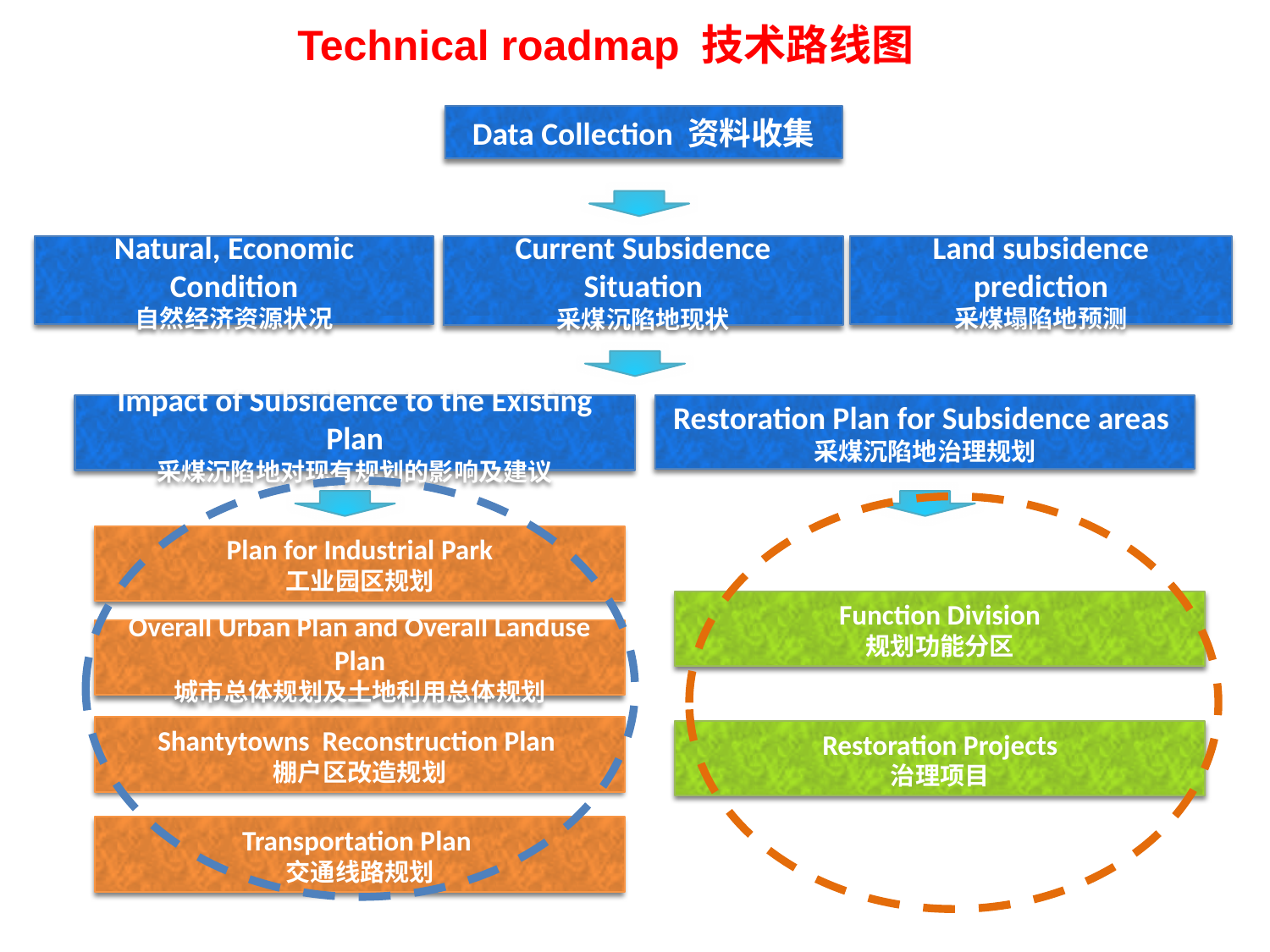

Technical roadmap 技术路线图
Data Collection 资料收集

Natural, Economic Condition
自然经济资源状况
Current Subsidence Situation
采煤沉陷地现状
Land subsidence prediction
采煤塌陷地预测

Impact of Subsidence to the Existing Plan
采煤沉陷地对现有规划的影响及建议
Restoration Plan for Subsidence areas
采煤沉陷地治理规划

Plan for Industrial Park
工业园区规划
Function Division
规划功能分区
Overall Urban Plan and Overall Landuse Plan
城市总体规划及土地利用总体规划
Shantytowns  Reconstruction Plan
棚户区改造规划
Restoration Projects
治理项目
Transportation Plan
交通线路规划